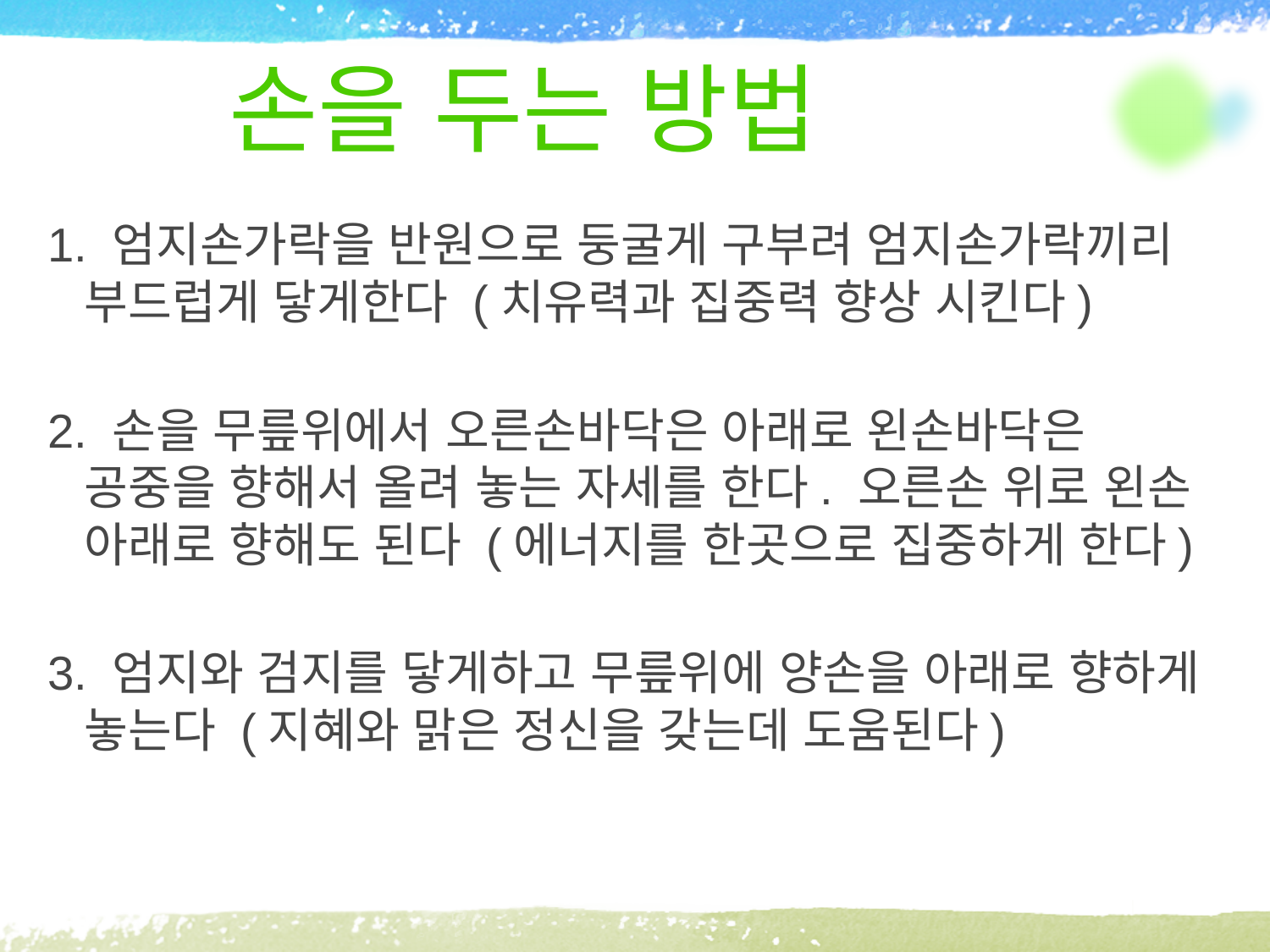

# 손을 두는 방법
1. 엄지손가락을 반원으로 둥굴게 구부려 엄지손가락끼리 부드럽게 닿게한다 (치유력과 집중력 향상 시킨다)

2. 손을 무릎위에서 오른손바닥은 아래로 왼손바닥은 공중을 향해서 올려 놓는 자세를 한다. 오른손 위로 왼손 아래로 향해도 된다 (에너지를 한곳으로 집중하게 한다)

3. 엄지와 검지를 닿게하고 무릎위에 양손을 아래로 향하게 놓는다 (지혜와 맑은 정신을 갖는데 도움된다)